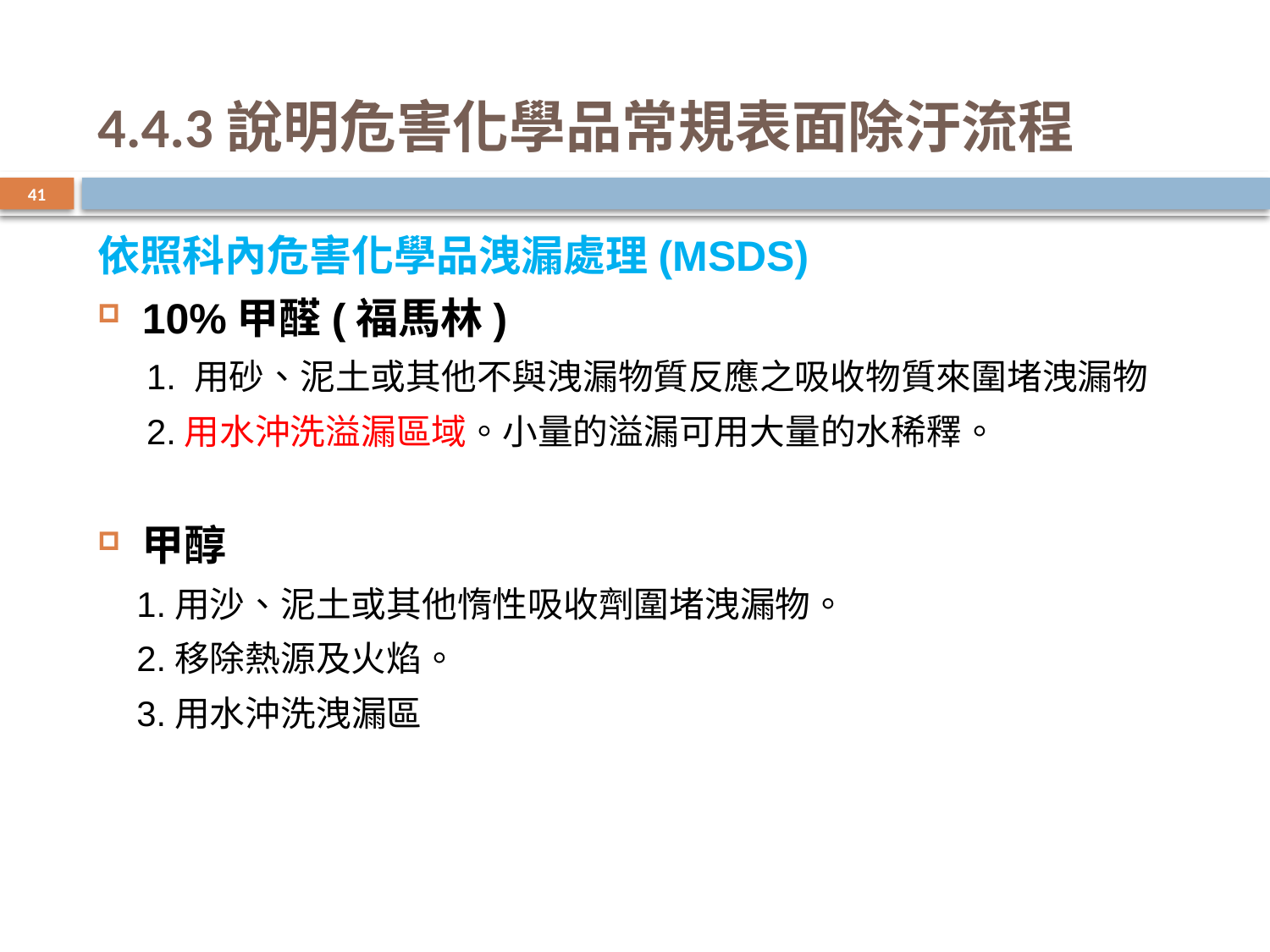

# 4.4.3說明危害化學品常規表面除汙流程
41
依照科內危害化學品洩漏處理(MSDS)
10%甲醛(福馬林)
     1. 用砂、泥土或其他不與洩漏物質反應之吸收物質來圍堵洩漏物
     2.用水沖洗溢漏區域。小量的溢漏可用大量的水稀釋。

甲醇
    1.用沙、泥土或其他惰性吸收劑圍堵洩漏物。
    2.移除熱源及火焰。
    3.用水沖洗洩漏區